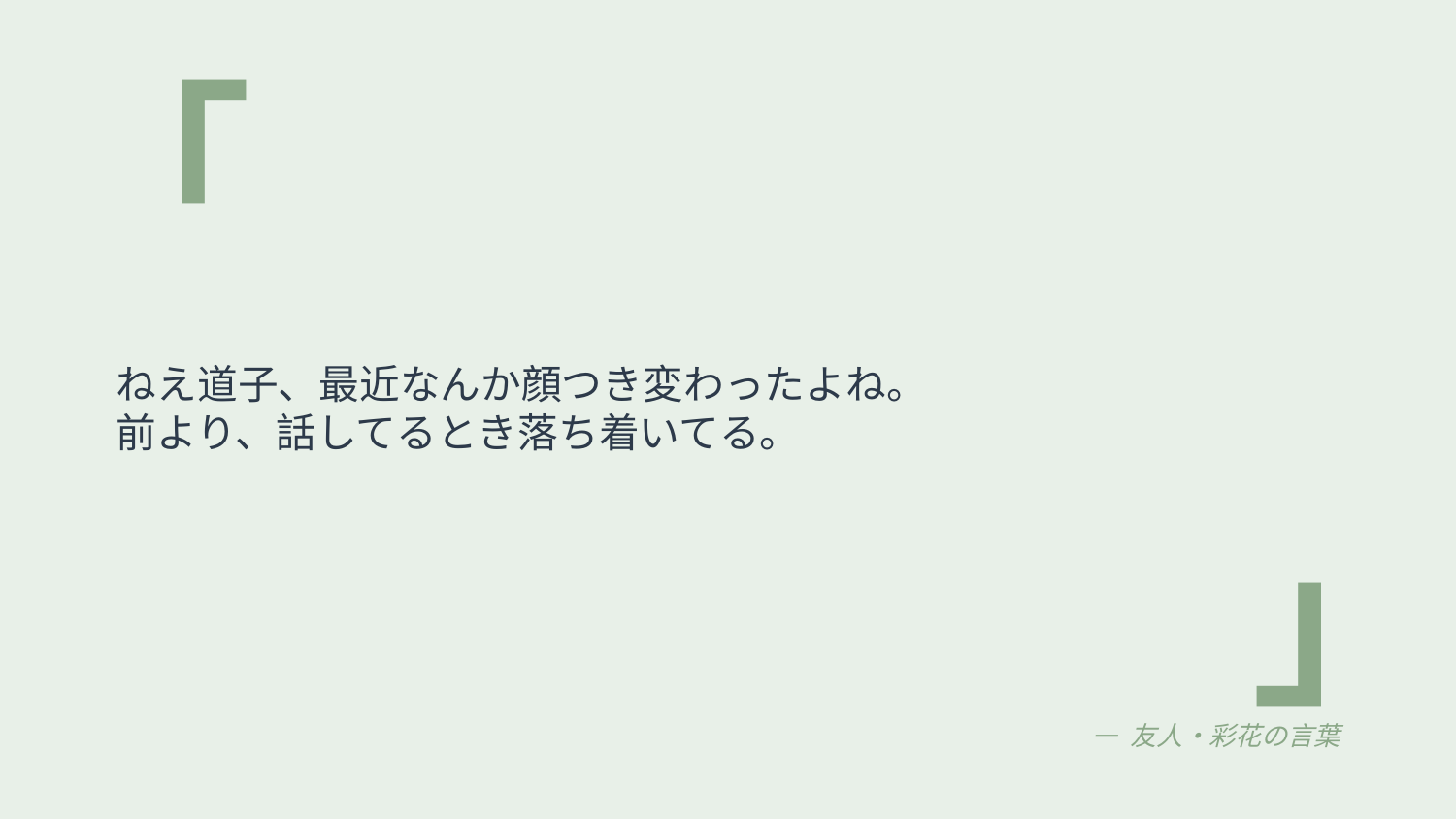

「
ねえ道子、最近なんか顔つき変わったよね。
前より、話してるとき落ち着いてる。
」
— 友人・彩花の言葉